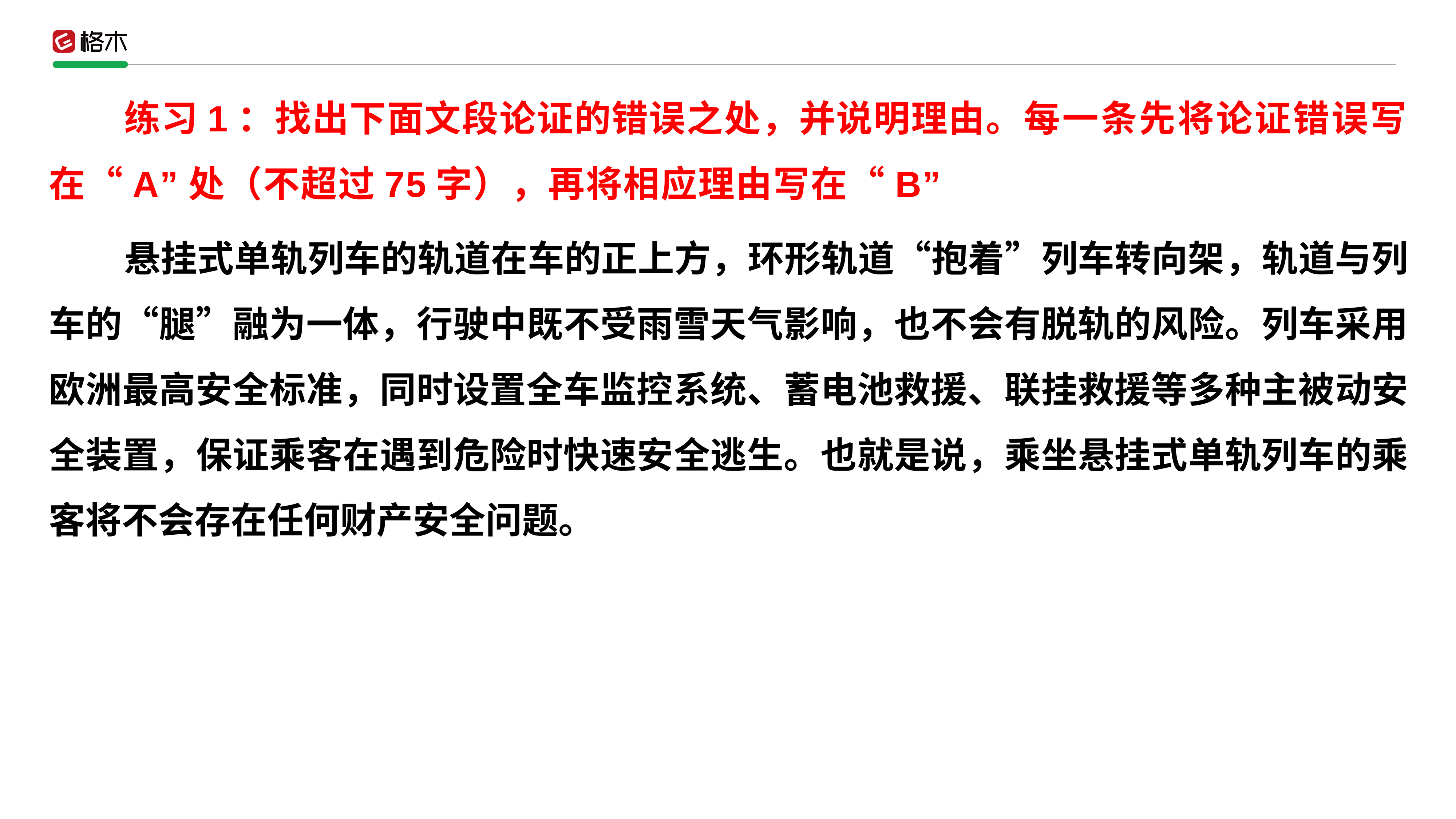

练习1：找出下面文段论证的错误之处，并说明理由。每一条先将论证错误写在“A”处（不超过75字），再将相应理由写在“B”
悬挂式单轨列车的轨道在车的正上方，环形轨道“抱着”列车转向架，轨道与列车的“腿”融为一体，行驶中既不受雨雪天气影响，也不会有脱轨的风险。列车采用欧洲最高安全标准，同时设置全车监控系统、蓄电池救援、联挂救援等多种主被动安全装置，保证乘客在遇到危险时快速安全逃生。也就是说，乘坐悬挂式单轨列车的乘客将不会存在任何财产安全问题。